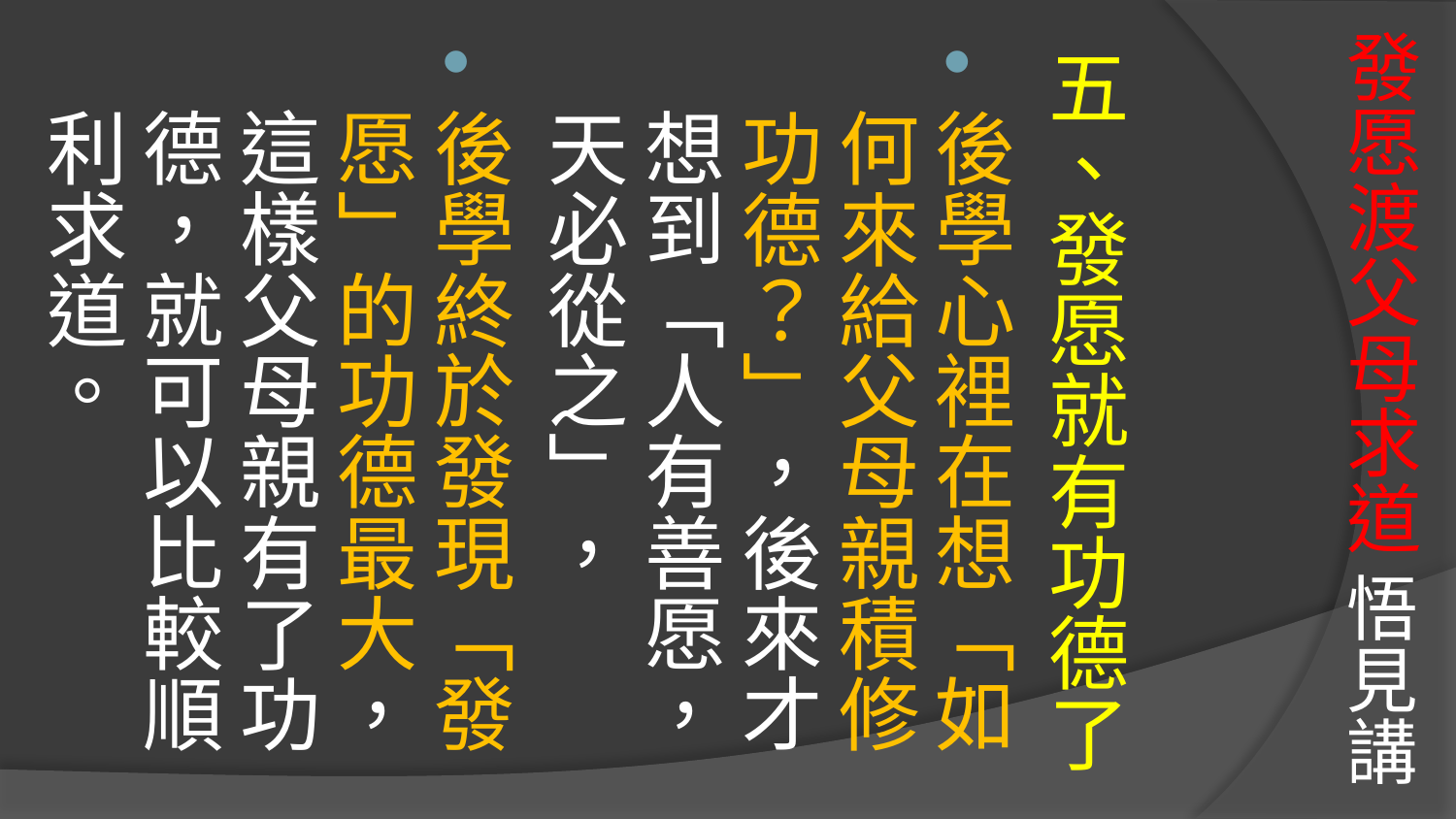

# 發愿渡父母求道 悟見講
五、發愿就有功德了
後學心裡在想「如何來給父母親積修功德？」，後來才想到「人有善愿，天必從之」，
後學終於發現「發愿」的功德最大，這樣父母親有了功德，就可以比較順利求道。